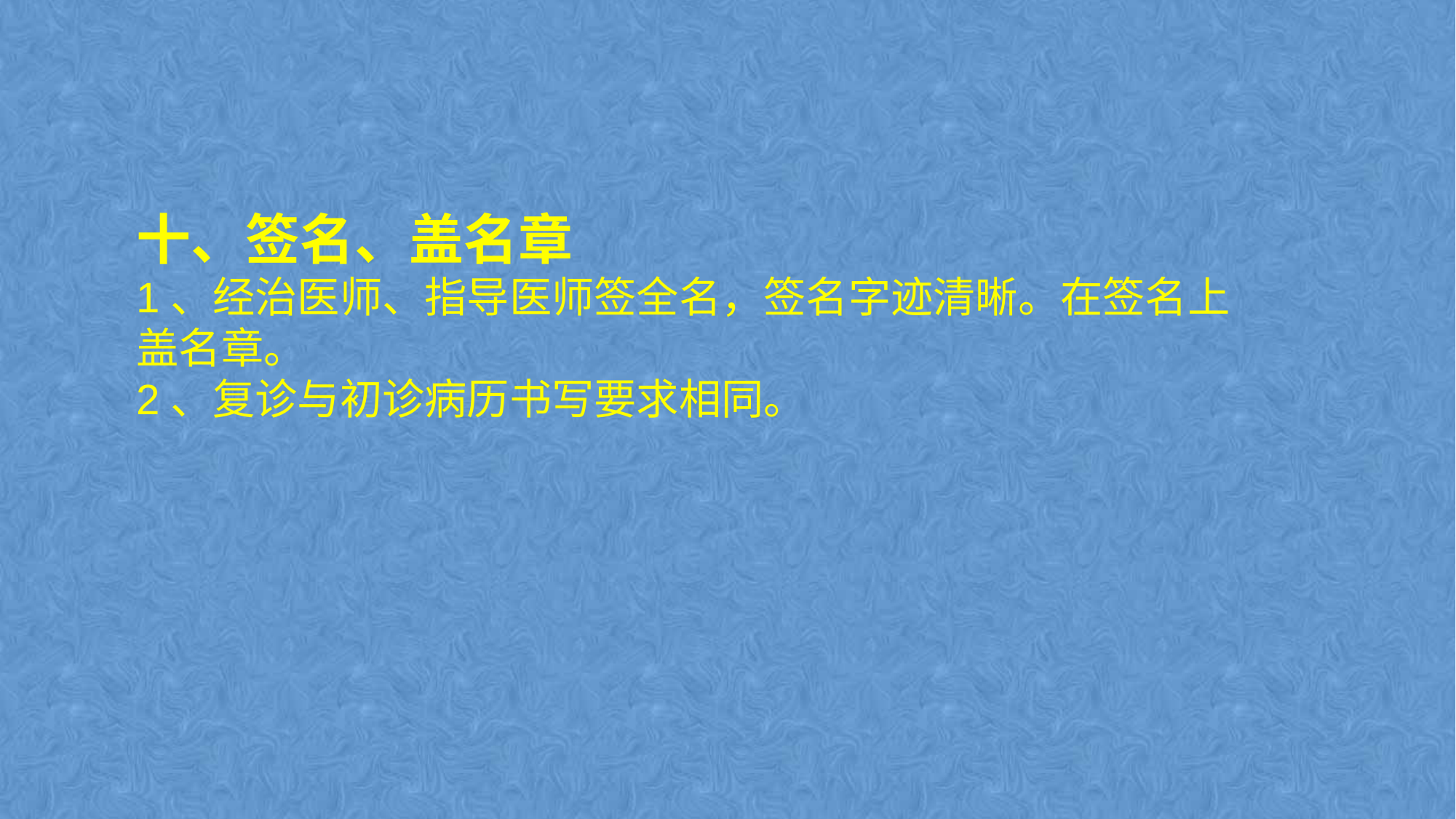

十、签名、盖名章
1、经治医师、指导医师签全名，签名字迹清晰。在签名上盖名章。
2、复诊与初诊病历书写要求相同。